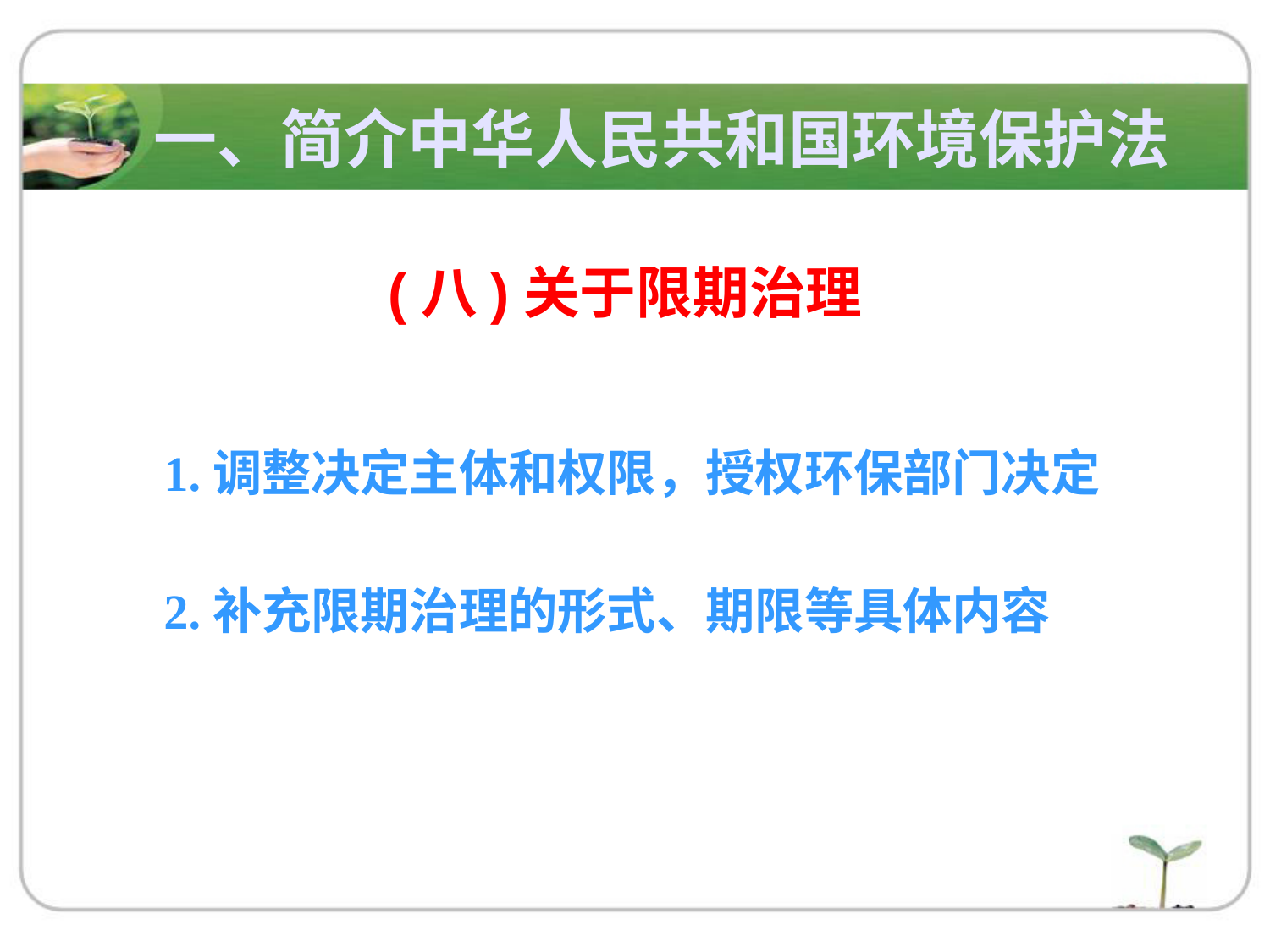

一、简介中华人民共和国环境保护法
(八)关于限期治理
1.调整决定主体和权限，授权环保部门决定

2.补充限期治理的形式、期限等具体内容